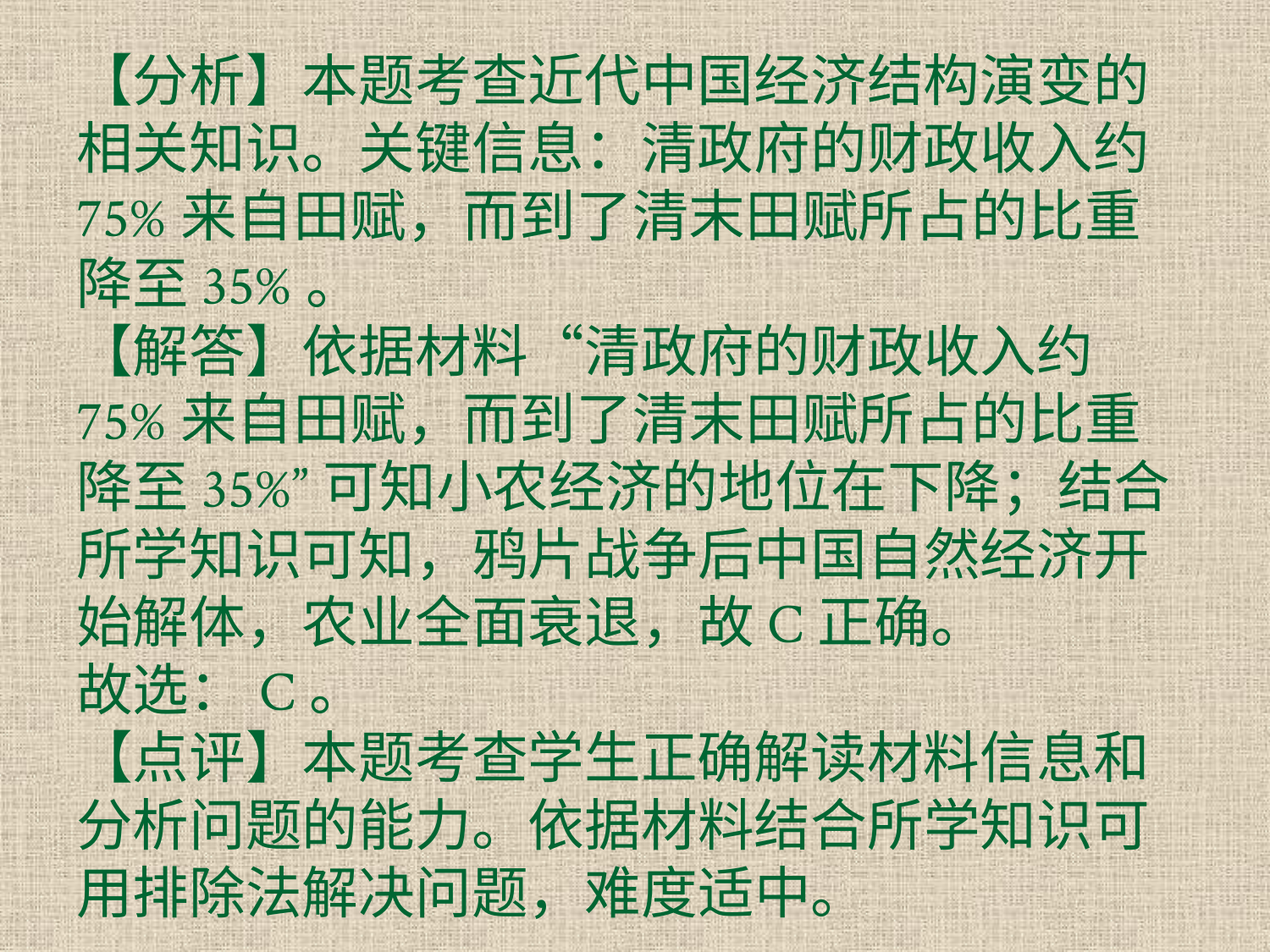

# 【分析】本题考查近代中国经济结构演变的相关知识。关键信息：清政府的财政收入约75%来自田赋，而到了清末田赋所占的比重降至35%。 【解答】依据材料“清政府的财政收入约75%来自田赋，而到了清末田赋所占的比重降至35%”可知小农经济的地位在下降；结合所学知识可知，鸦片战争后中国自然经济开始解体，农业全面衰退，故C正确。 故选：C。 【点评】本题考查学生正确解读材料信息和分析问题的能力。依据材料结合所学知识可用排除法解决问题，难度适中。